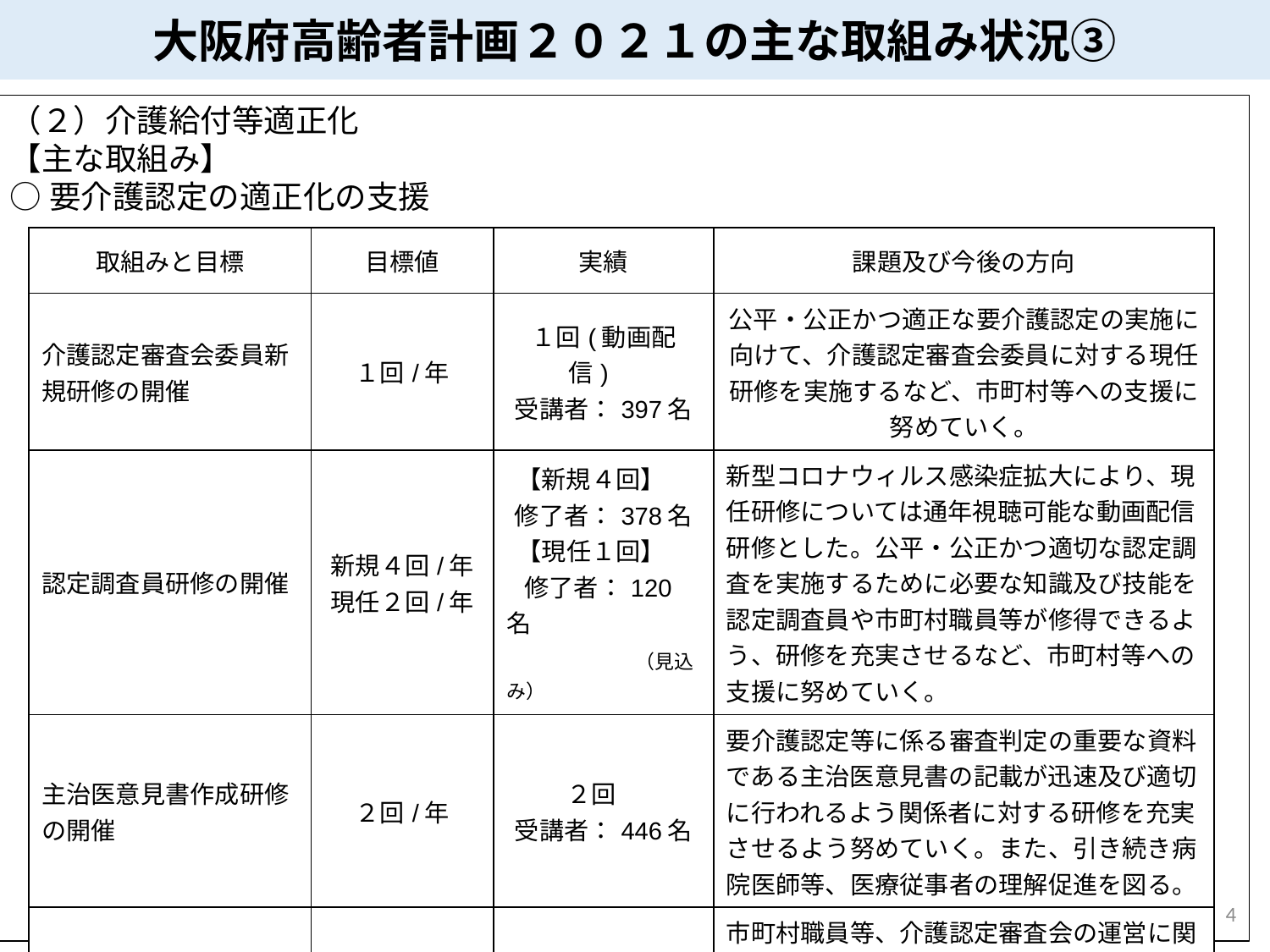

大阪府高齢者計画２０２１の主な取組み状況③
（２）介護給付等適正化
【主な取組み】
○要介護認定の適正化の支援

| 取組みと目標 | 目標値 | 実績 | 課題及び今後の方向 |
| --- | --- | --- | --- |
| 介護認定審査会委員新規研修の開催 | １回/年 | １回(動画配信)　 受講者：397名 | 公平・公正かつ適正な要介護認定の実施に向けて、介護認定審査会委員に対する現任研修を実施するなど、市町村等への支援に努めていく。 |
| 認定調査員研修の開催 | 新規４回/年 現任２回/年 | 【新規４回】　 修了者：378名 【現任１回】　 修了者：120名 　　　　　（見込み） | 新型コロナウィルス感染症拡大により、現任研修については通年視聴可能な動画配信研修とした。公平・公正かつ適切な認定調査を実施するために必要な知識及び技能を認定調査員や市町村職員等が修得できるよう、研修を充実させるなど、市町村等への支援に努めていく。 |
| 主治医意見書作成研修の開催 | ２回/年 | ２回　 受講者：446名 | 要介護認定等に係る審査判定の重要な資料である主治医意見書の記載が迅速及び適切に行われるよう関係者に対する研修を充実させるよう努めていく。また、引き続き病院医師等、医療従事者の理解促進を図る。 |
| 市町村要介護認定担当職員研修の開催 | 1回/年 | 1回　 受講者：66名 | 市町村職員等、介護認定審査会の運営に関わる者が必要な知識、技能を修得し、公平・公正かつ適正な要介護認定が実施できるよう、プロセスに関わる関係者に対する研修を充実させる。 |
4